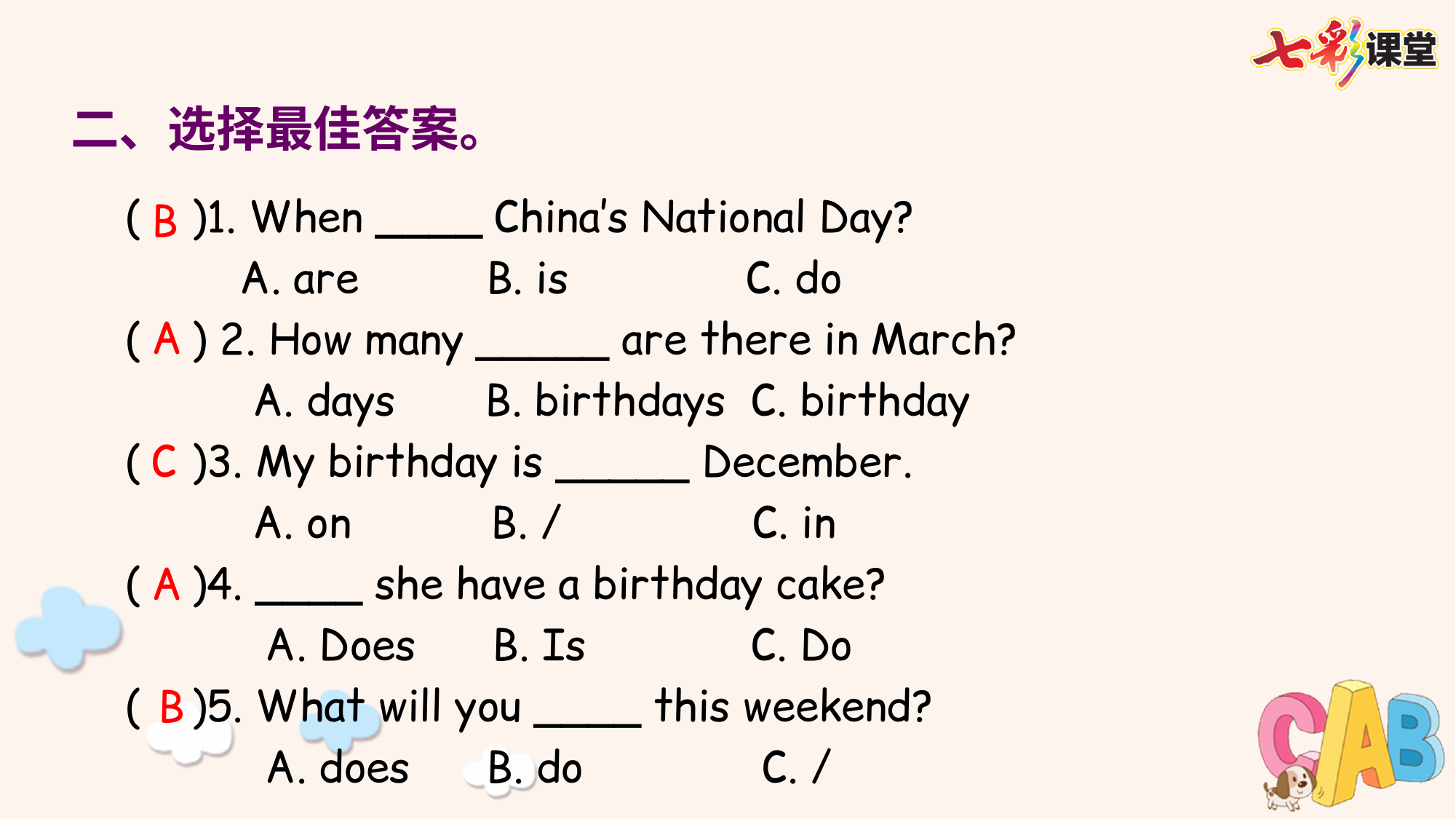

二、选择最佳答案。
(    )1. When ____ China’s National Day?
         A. are          B. is              C. do
(    ) 2. How many _____ are there in March?
          A. days       B. birthdays  C. birthday
(    )3. My birthday is _____ December.
          A. on           B. /               C. in
(    )4. ____ she have a birthday cake?
           A. Does      B. Is             C. Do
(    )5. What will you ____ this weekend?
           A. does      B. do              C. /

B
A
C
A
B